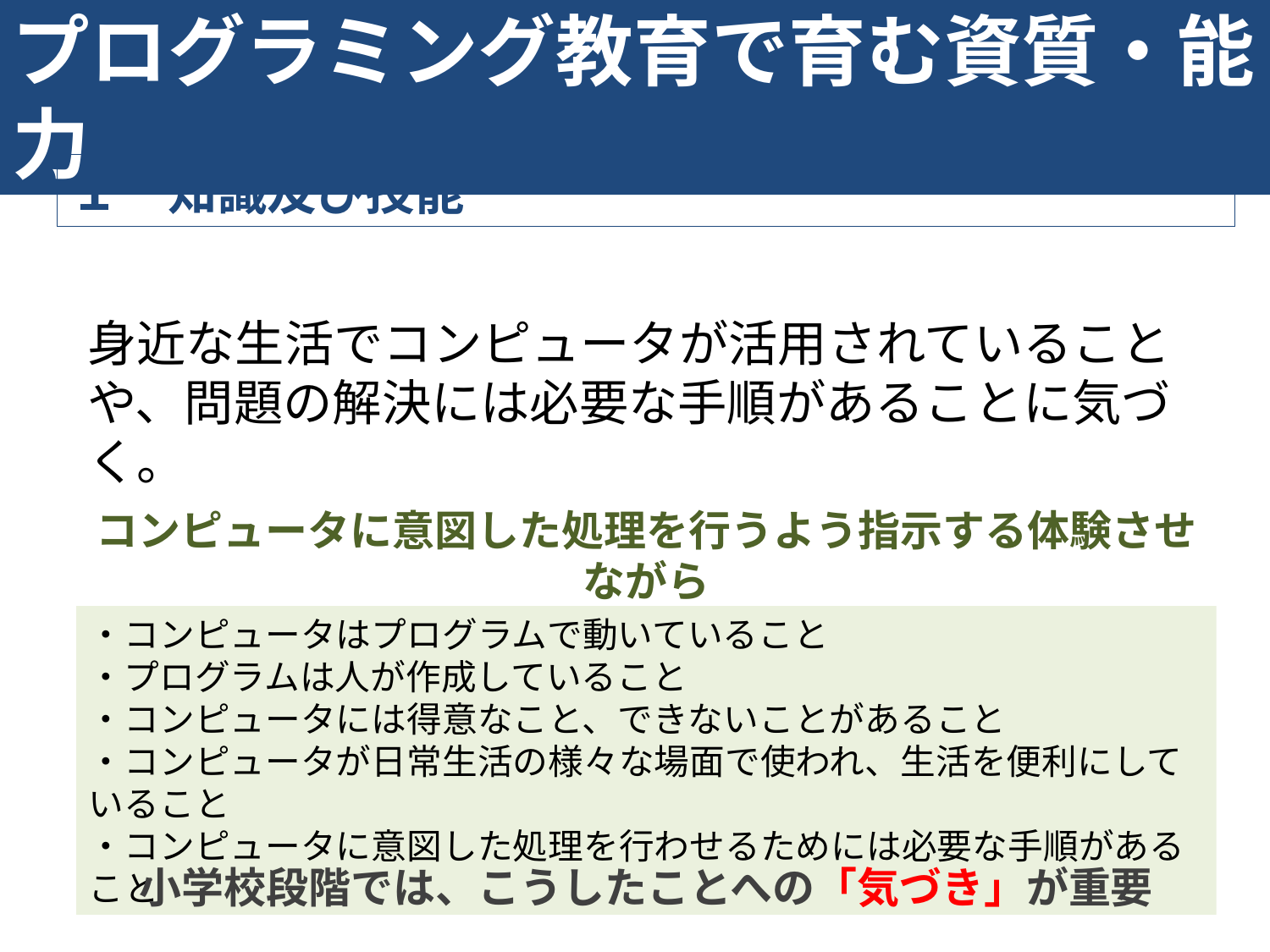

プログラミング教育で育む資質・能力
１　知識及び技能
身近な生活でコンピュータが活用されていることや、問題の解決には必要な手順があることに気づく。
コンピュータに意図した処理を行うよう指示する体験させながら
・コンピュータはプログラムで動いていること
・プログラムは人が作成していること
・コンピュータには得意なこと、できないことがあること
・コンピュータが日常生活の様々な場面で使われ、生活を便利にしていること
・コンピュータに意図した処理を行わせるためには必要な手順があること
小学校段階では、こうしたことへの「気づき」が重要